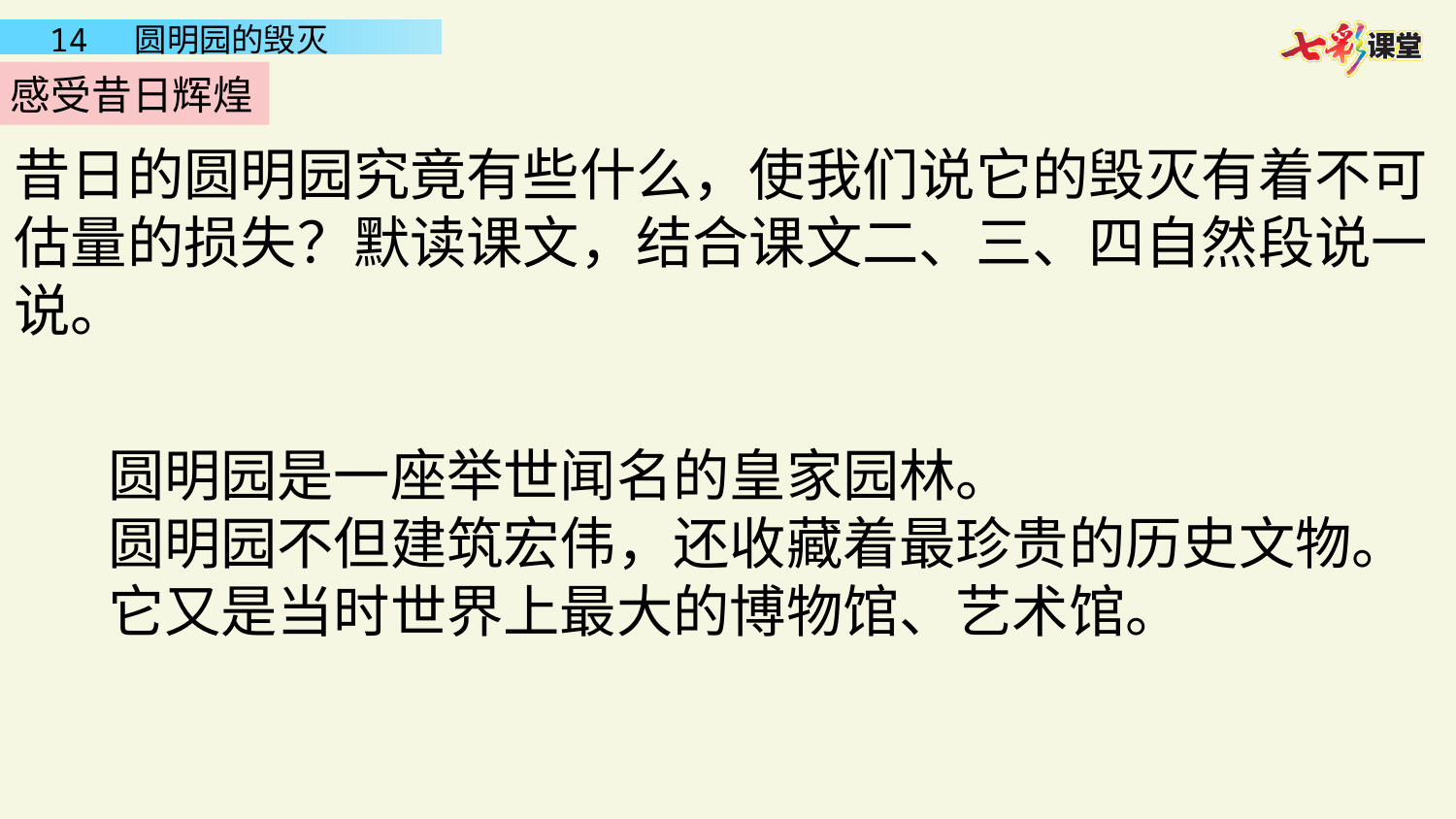

感受昔日辉煌
昔日的圆明园究竟有些什么，使我们说它的毁灭有着不可估量的损失？默读课文，结合课文二、三、四自然段说一说。
圆明园是一座举世闻名的皇家园林。
圆明园不但建筑宏伟，还收藏着最珍贵的历史文物。
它又是当时世界上最大的博物馆、艺术馆。